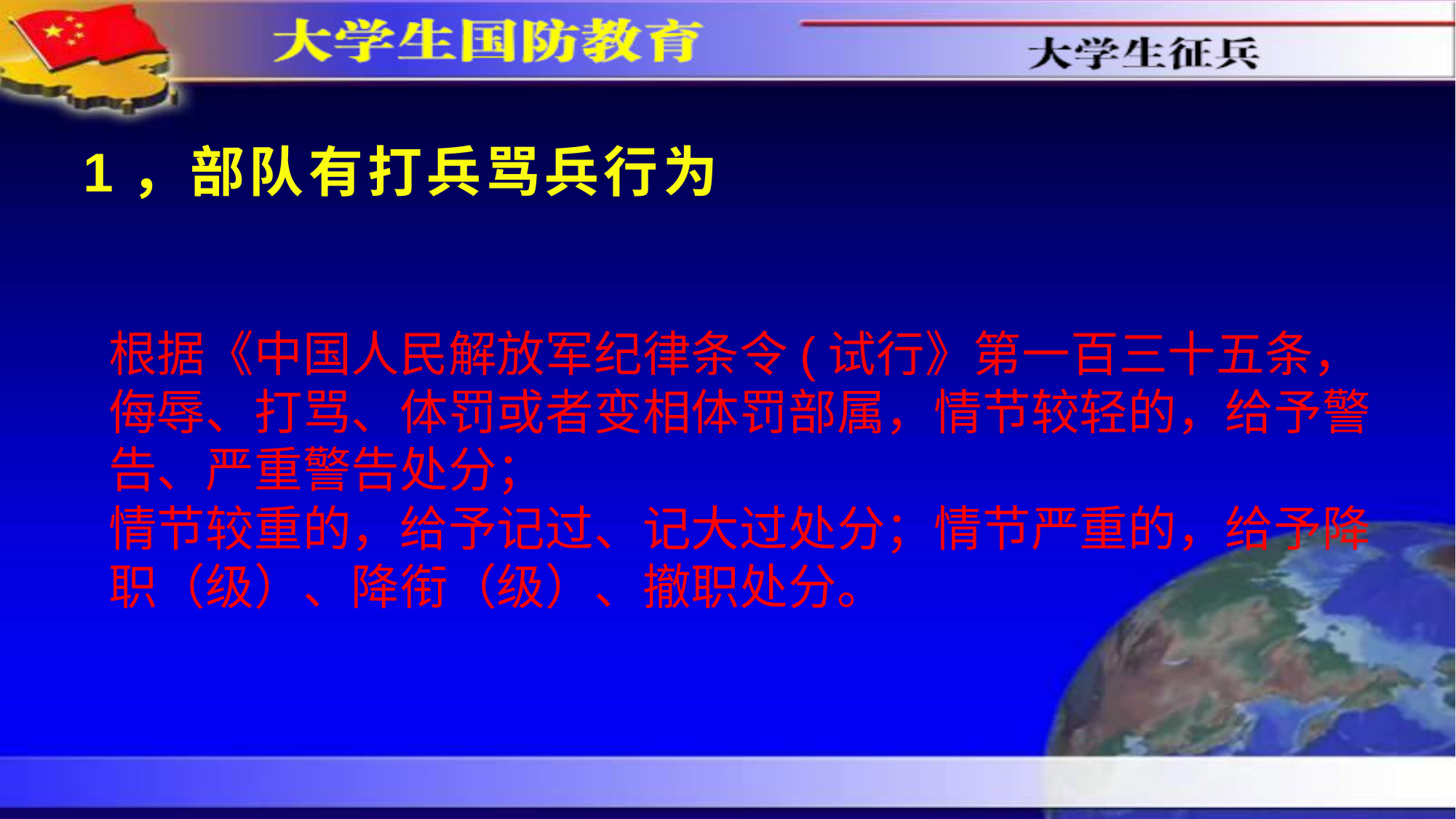

# 1，部队有打兵骂兵行为
根据《中国人民解放军纪律条令(试行》第一百三十五条，侮辱、打骂、体罚或者变相体罚部属，情节较轻的，给予警告、严重警告处分；
情节较重的，给予记过、记大过处分；情节严重的，给予降职（级）、降衔（级）、撤职处分。